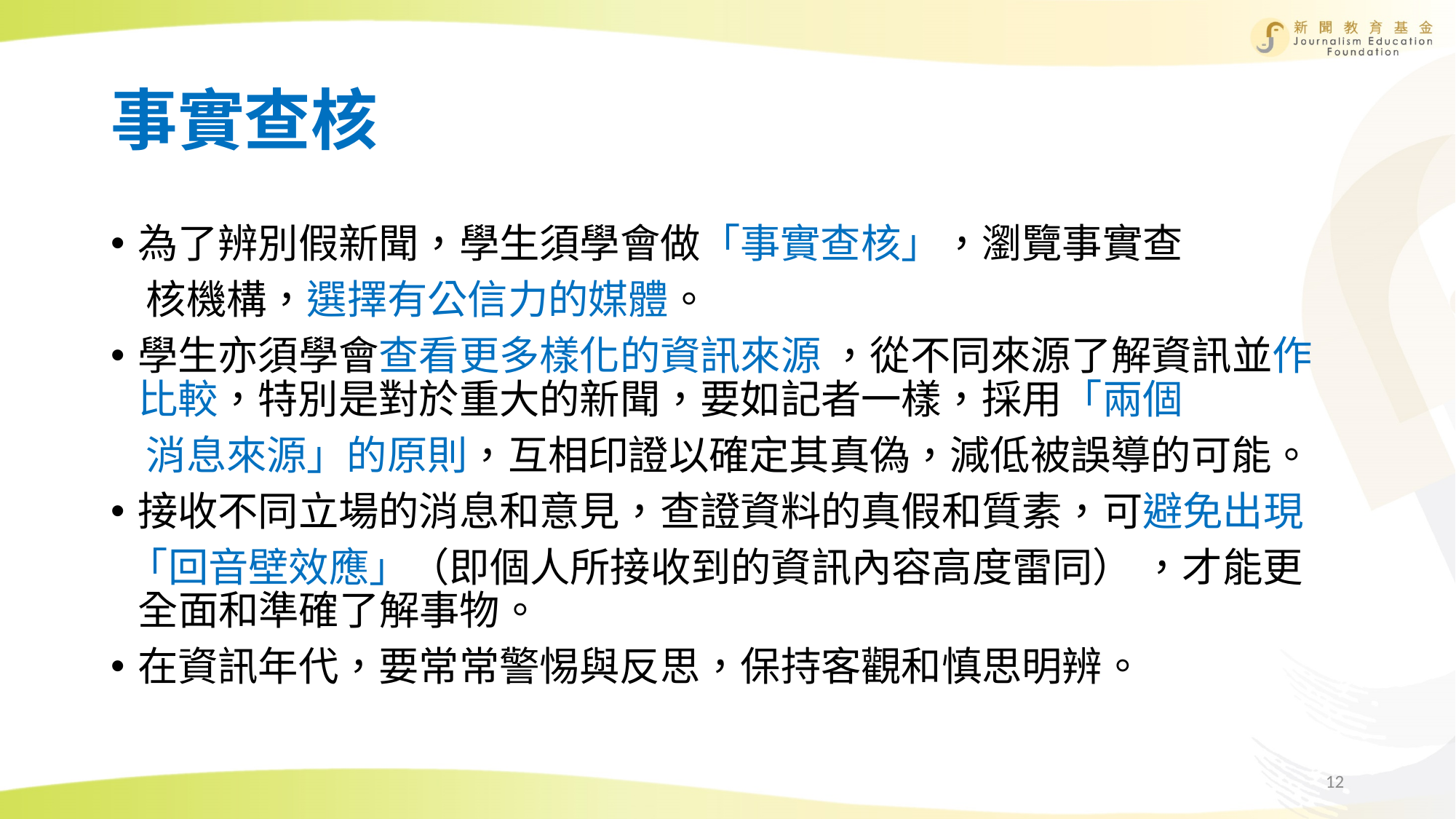

# 事實查核
為了辨別假新聞，學生須學會做「事實查核」，瀏覽事實查
   核機構，選擇有公信力的媒體。
學生亦須學會查看更多樣化的資訊來源 ，從不同來源了解資訊並作
比較，特別是對於重大的新聞，要如記者一樣，採用「兩個
   消息來源」的原則，互相印證以確定其真偽，減低被誤導的可能。
接收不同立場的消息和意見，查證資料的真假和質素，可避免出現
 「回音壁效應」（即個人所接收到的資訊內容高度雷同） ，才能更
   全面和準確了解事物。
在資訊年代，要常常警惕與反思，保持客觀和慎思明辨。
12